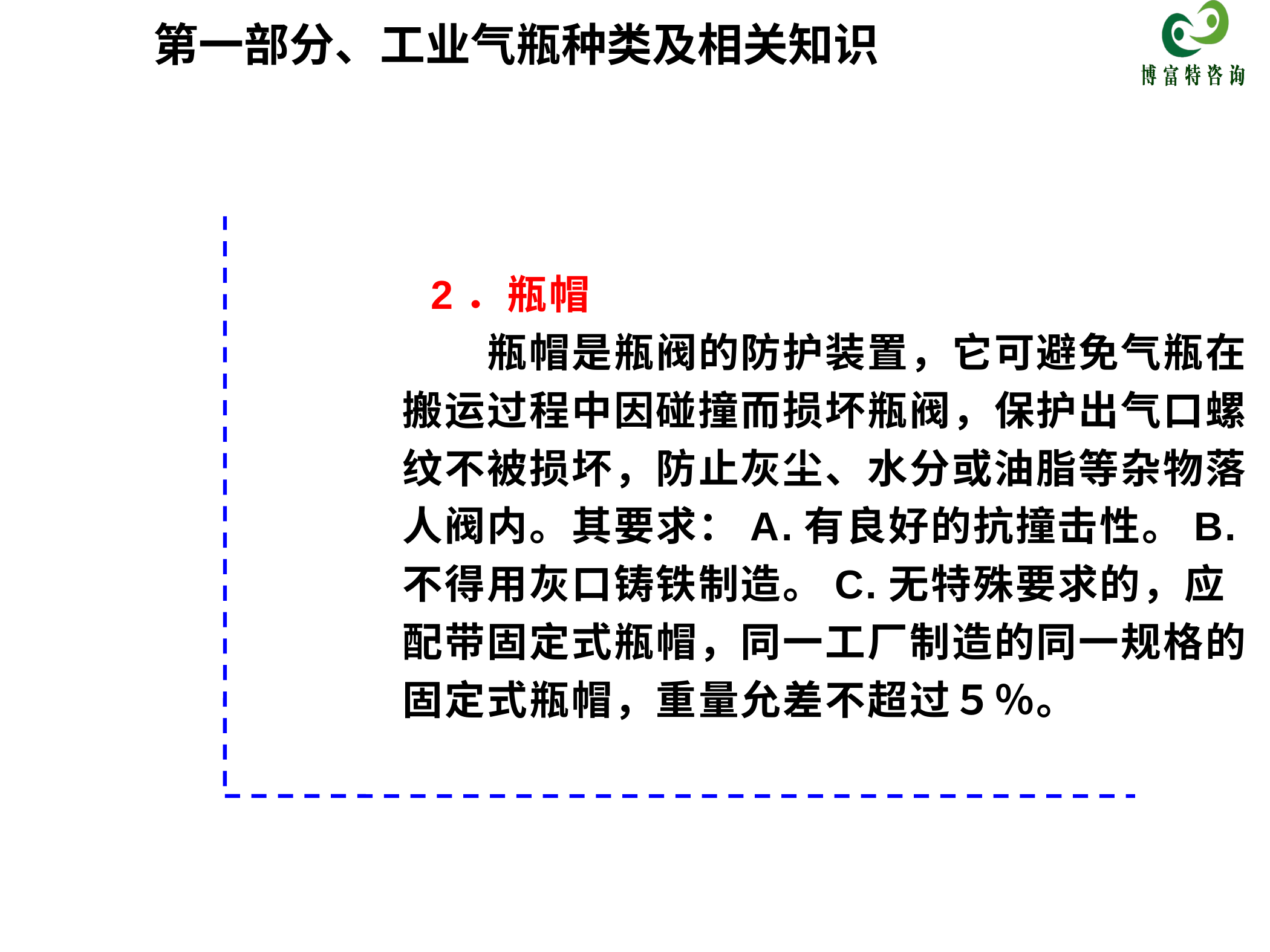

第一部分、工业气瓶种类及相关知识

　2．瓶帽
　　瓶帽是瓶阀的防护装置，它可避免气瓶在搬运过程中因碰撞而损坏瓶阀，保护出气口螺纹不被损坏，防止灰尘、水分或油脂等杂物落人阀内。其要求：A.有良好的抗撞击性。B.不得用灰口铸铁制造。C.无特殊要求的，应配带固定式瓶帽，同一工厂制造的同一规格的固定式瓶帽，重量允差不超过５％。